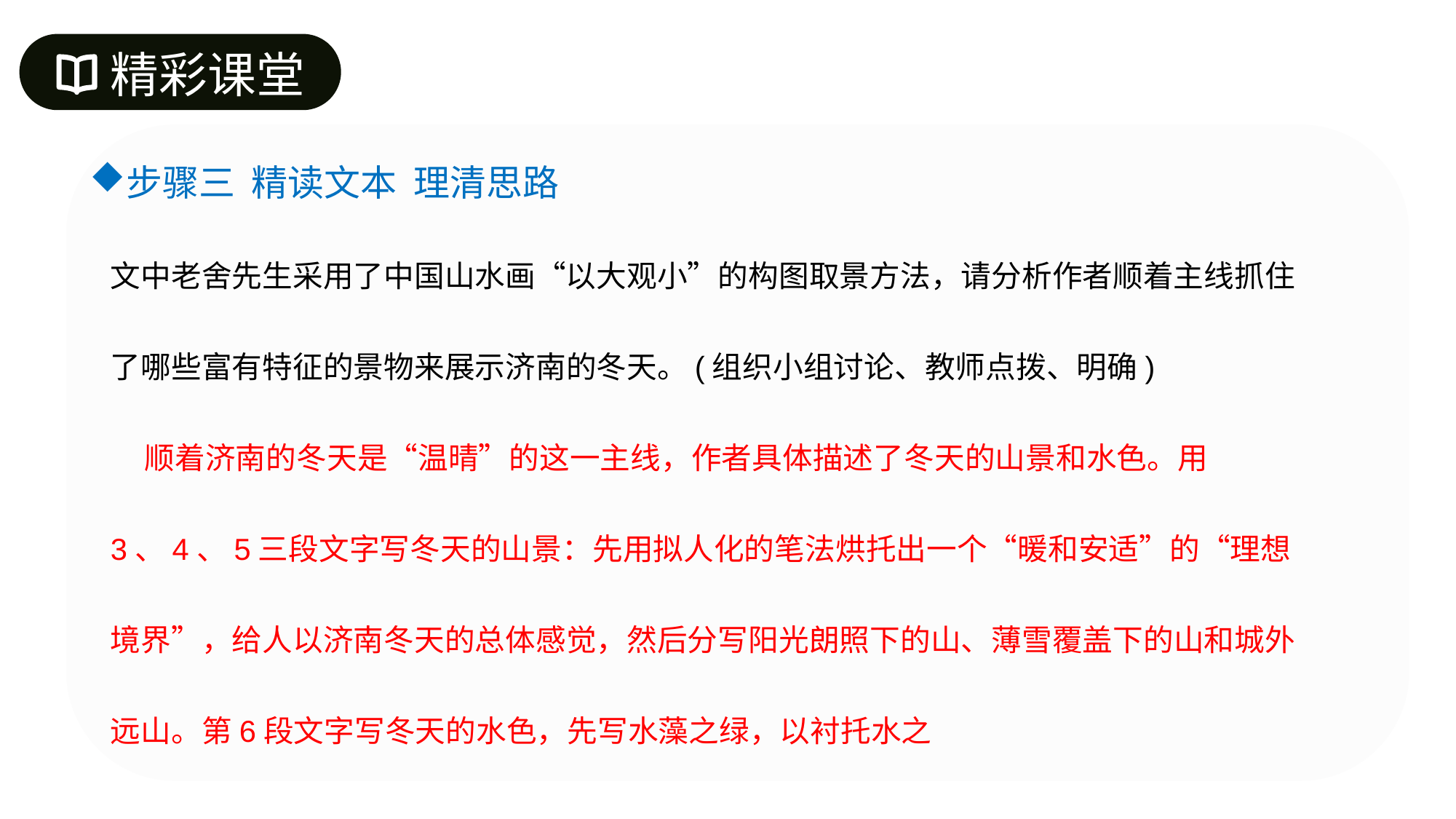

精彩课堂

步骤三  精读文本  理清思路
文中老舍先生采用了中国山水画“以大观小”的构图取景方法，请分析作者顺着主线抓住了哪些富有特征的景物来展示济南的冬天。(组织小组讨论、教师点拨、明确)
    顺着济南的冬天是“温晴”的这一主线，作者具体描述了冬天的山景和水色。用3、4、5三段文字写冬天的山景：先用拟人化的笔法烘托出一个“暖和安适”的“理想境界”，给人以济南冬天的总体感觉，然后分写阳光朗照下的山、薄雪覆盖下的山和城外远山。第6段文字写冬天的水色，先写水藻之绿，以衬托水之